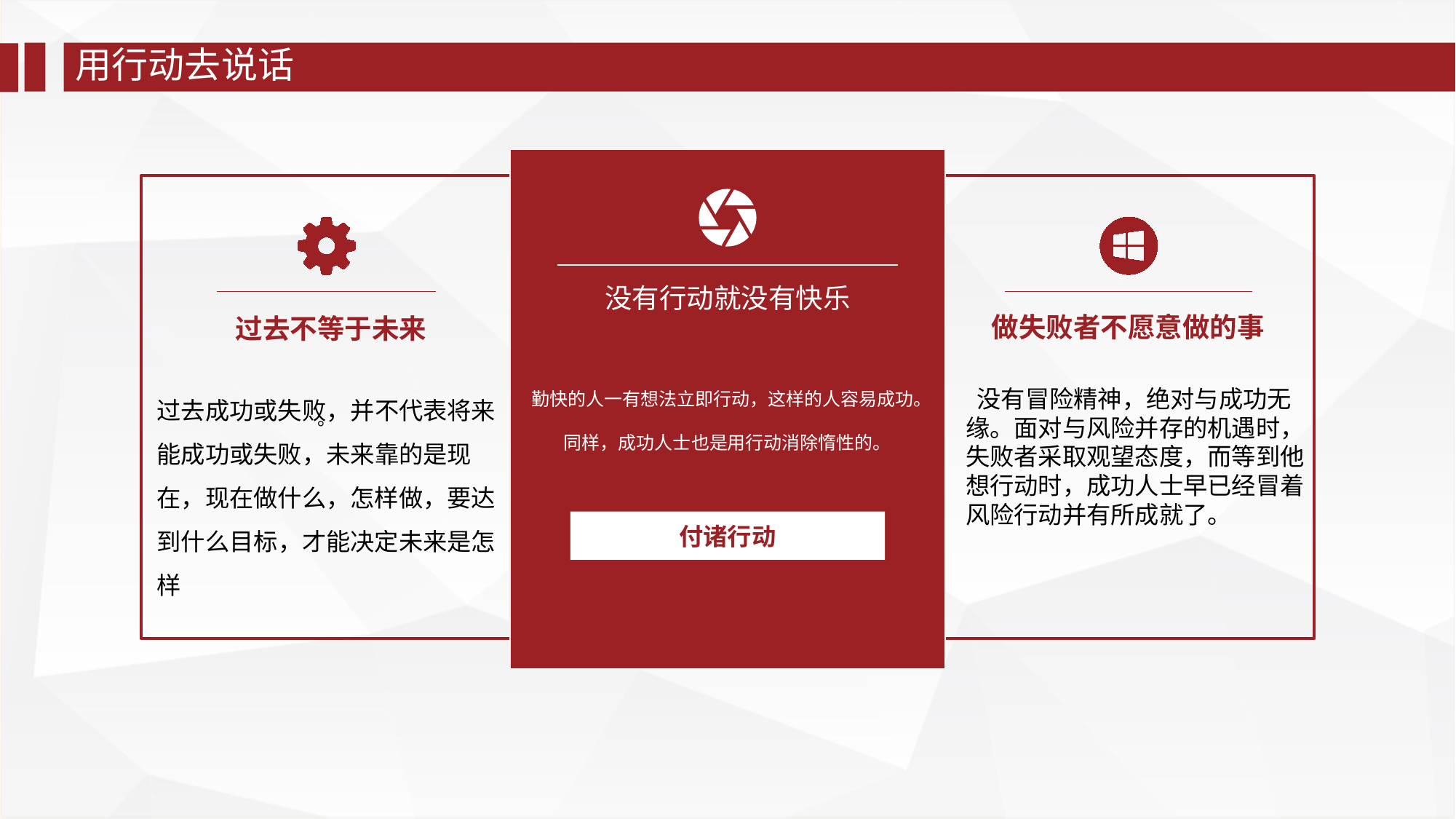

用行动去说话

 勤快的人一有想法立即行动，这样的人容易成功。同样，成功人士也是用行动消除惰性的。

没有行动就没有快乐
付诸行动
。

做失败者不愿意做的事
过去不等于未来
过去成功或失败，并不代表将来能成功或失败，未来靠的是现在，现在做什么，怎样做，要达到什么目标，才能决定未来是怎样
 没有冒险精神，绝对与成功无缘。面对与风险并存的机遇时，失败者采取观望态度，而等到他想行动时，成功人士早已经冒着风险行动并有所成就了。